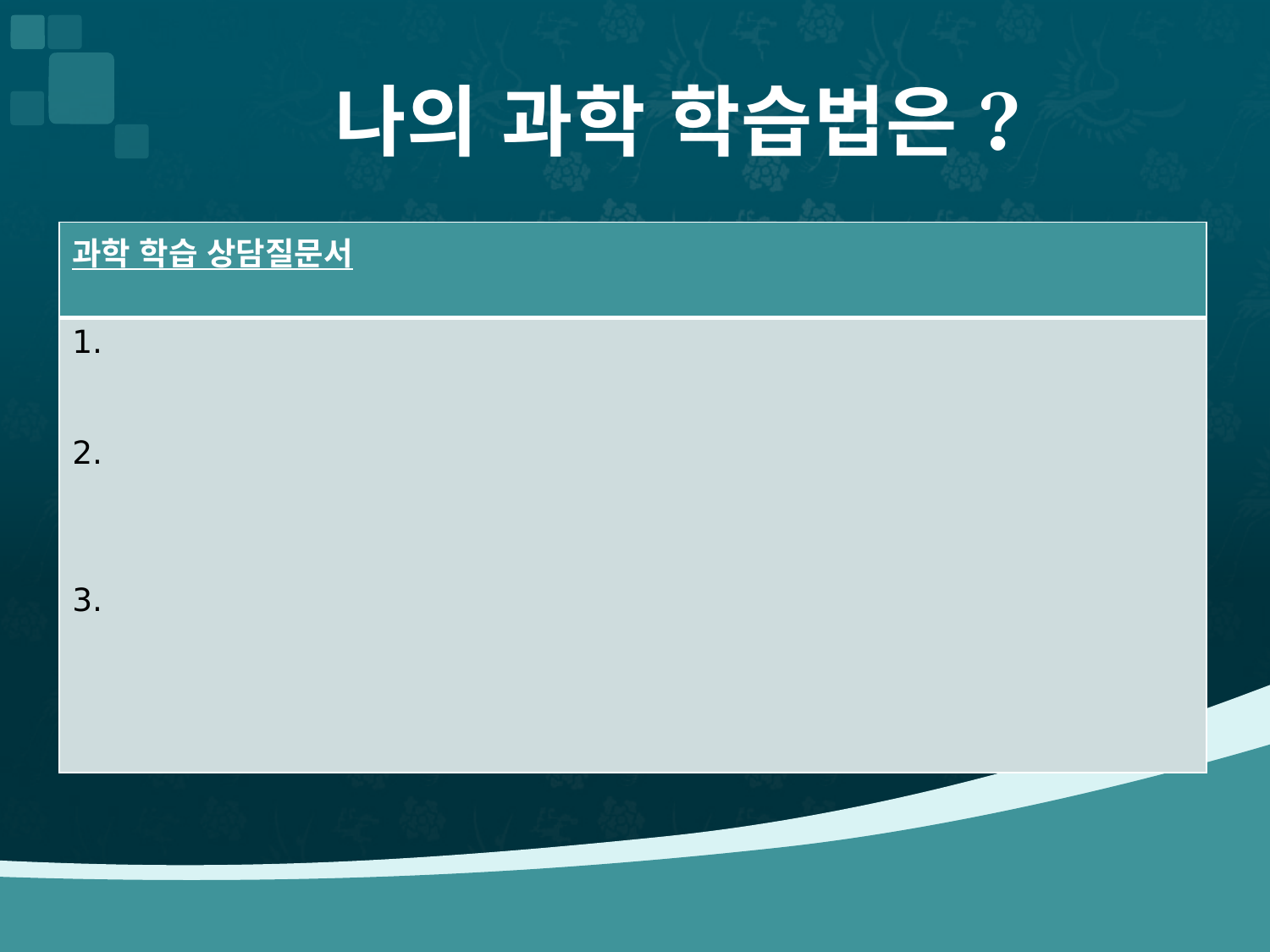

# 나의 과학 학습법은?
| 과학 학습 상담질문서 |
| --- |
| 1. 2. 3. |